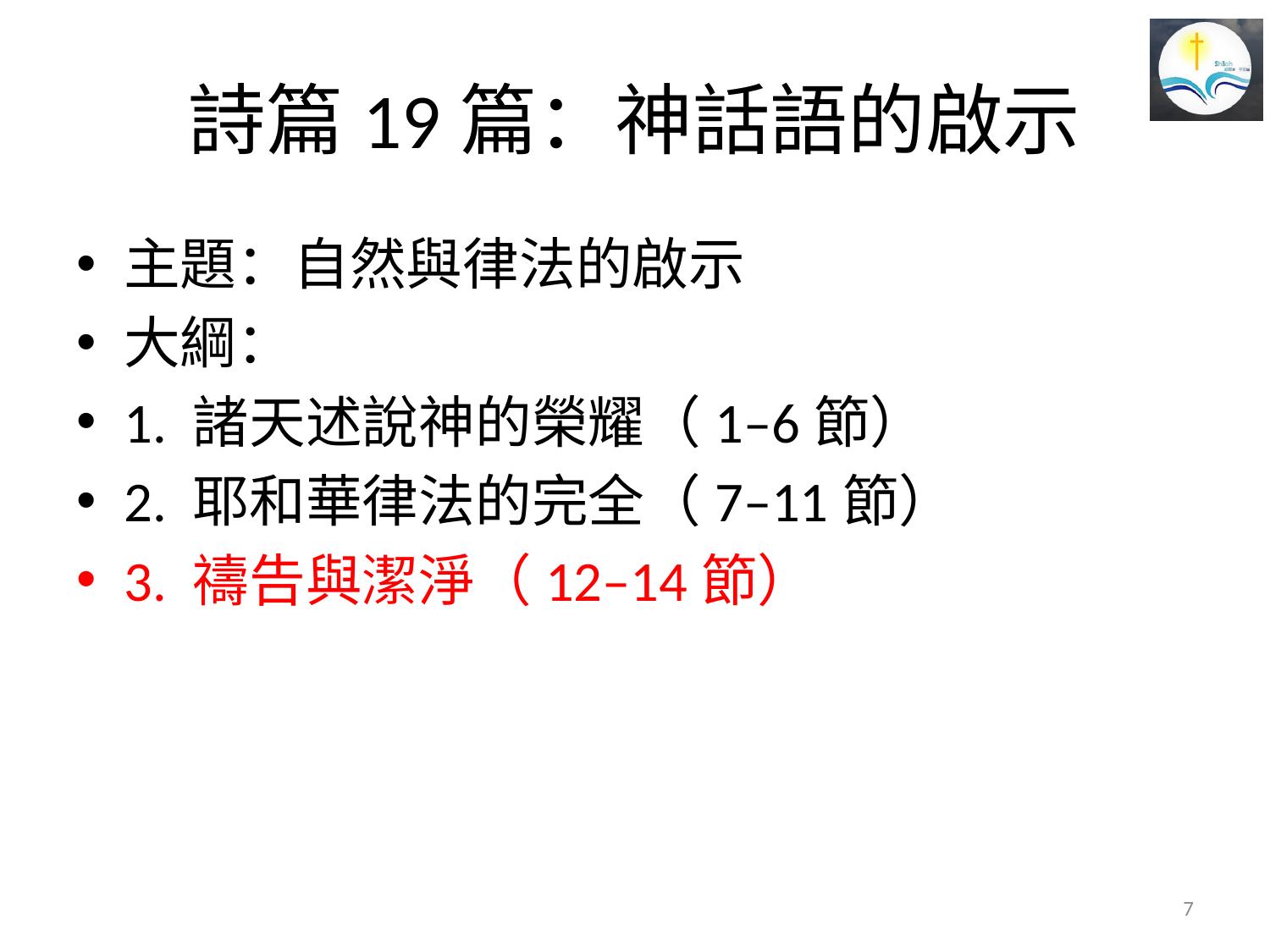

# 詩篇19篇：神話語的啟示
主題：自然與律法的啟示
大綱：
1. 諸天述說神的榮耀（1–6節）
2. 耶和華律法的完全（7–11節）
3. 禱告與潔淨（12–14節）
7